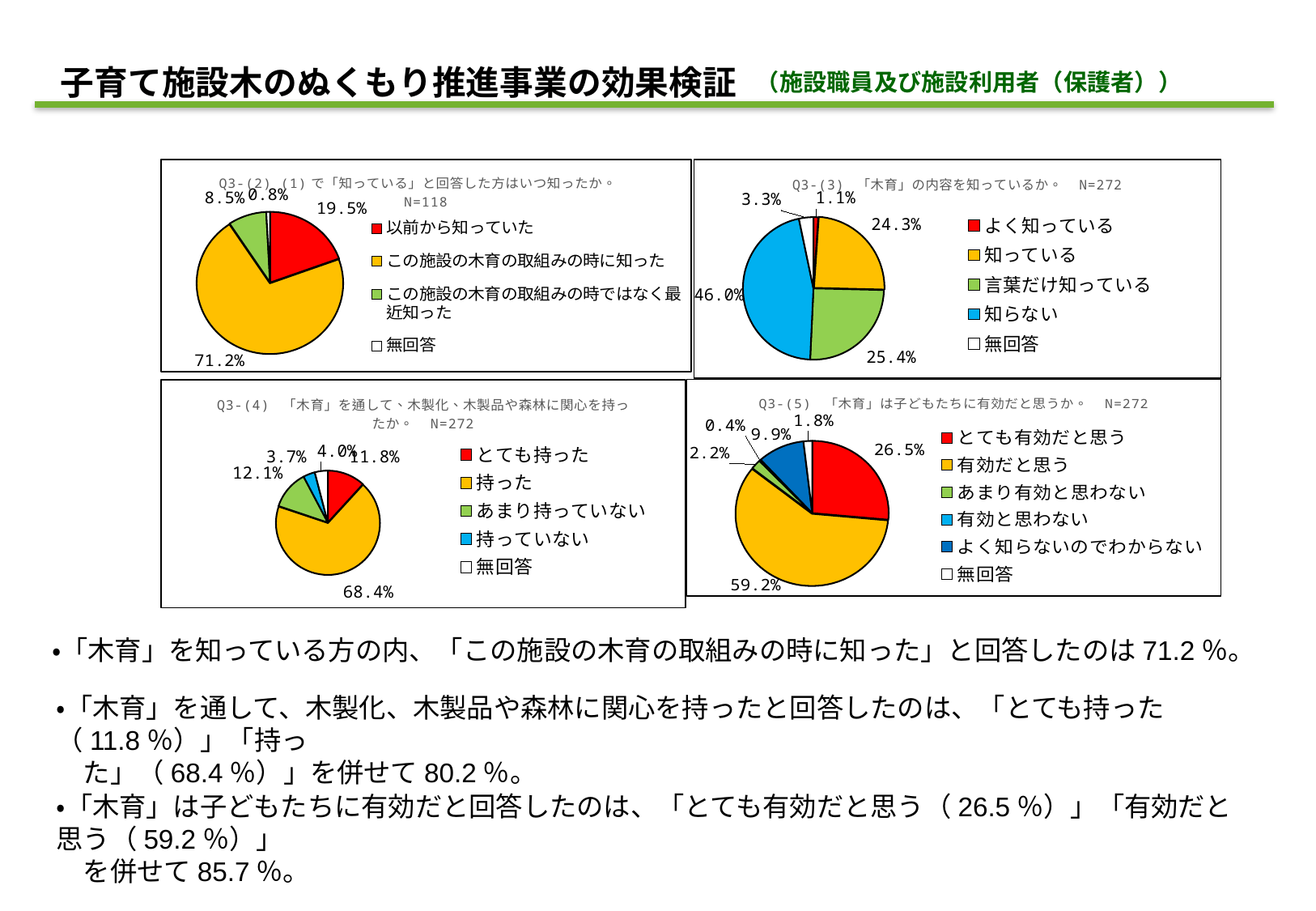

子育て施設木のぬくもり推進事業の効果検証
（施設職員及び施設利用者（保護者））

### Chart: Q3-(2) (1)で「知っている」と回答した方はいつ知ったか。　N=118

| Category |  |
|---|---|
| 以前から知っていた | 19.491525423728813 |
| この施設の木育の取組みの時に知った | 71.1864406779661 |
| この施設の木育の取組みの時ではなく最近知った | 8.47457627118644 |
| 無回答 | 0.847457627118644 |

### Chart: Q3-(3) 「木育」の内容を知っているか。　N=272

| Category |  |
|---|---|
| よく知っている | 1.1029411764705883 |
| 知っている | 24.264705882352942 |
| 言葉だけ知っている | 25.36764705882353 |
| 知らない | 45.955882352941174 |
| 無回答 | 3.308823529411765 |

### Chart: Q3-(4) 「木育」を通して、木製化、木製品や森林に関心を持ったか。　N=272

| Category |  |
|---|---|
| とても持った | 11.76470588235294 |
| 持った | 68.38235294117648 |
| あまり持っていない | 12.132352941176471 |
| 持っていない | 3.6764705882352944 |
| 無回答 | 4.044117647058823 |

### Chart: Q3-(5) 「木育」は子どもたちに有効だと思うか。　N=272

| Category |  |
|---|---|
| とても有効だと思う | 26.47058823529412 |
| 有効だと思う | 59.19117647058824 |
| あまり有効と思わない | 2.2058823529411766 |
| 有効と思わない | 0.3676470588235294 |
| よく知らないのでわからない | 9.926470588235293 |
| 無回答 | 1.8382352941176472 |
・「木育」を知っている方の内、「この施設の木育の取組みの時に知った」と回答したのは71.2％。
・「木育」を通して、木製化、木製品や森林に関心を持ったと回答したのは、「とても持った（11.8％）」「持っ
　た」（68.4％）」を併せて80.2％。
・「木育」は子どもたちに有効だと回答したのは、「とても有効だと思う（26.5％）」「有効だと思う（59.2％）」
　を併せて85.7％。